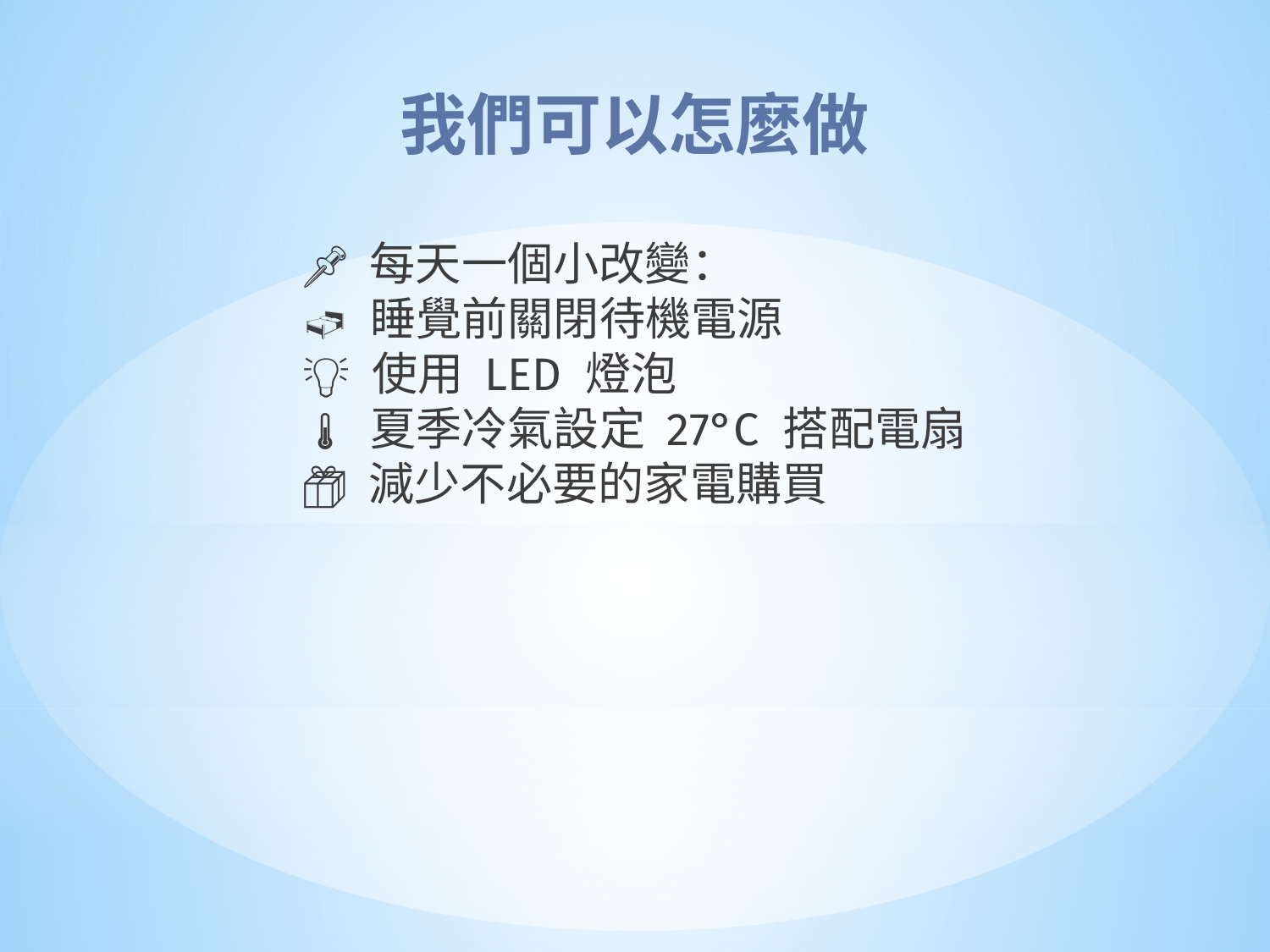

我們可以怎麼做

📌 每天一個小改變：
🛏️ 睡覺前關閉待機電源
💡 使用 LED 燈泡
🌡️ 夏季冷氣設定 27°C 搭配電扇
📦 減少不必要的家電購買
#